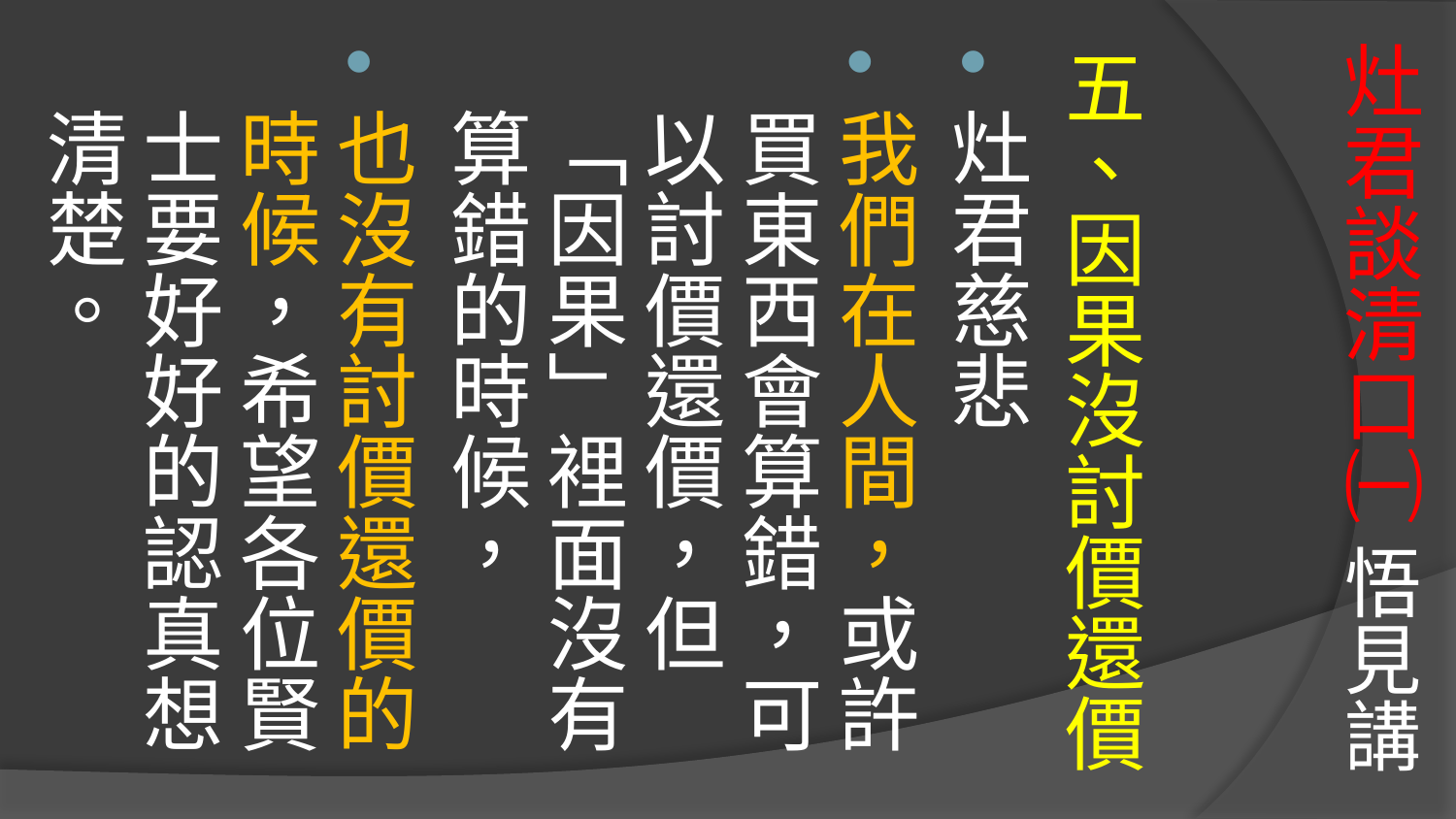

# 灶君談清口㈠ 悟見講
五、因果沒討價還價
灶君慈悲
我們在人間，或許買東西會算錯，可以討價還價，但「因果」裡面沒有算錯的時候，
也沒有討價還價的時候，希望各位賢士要好好的認真想清楚。